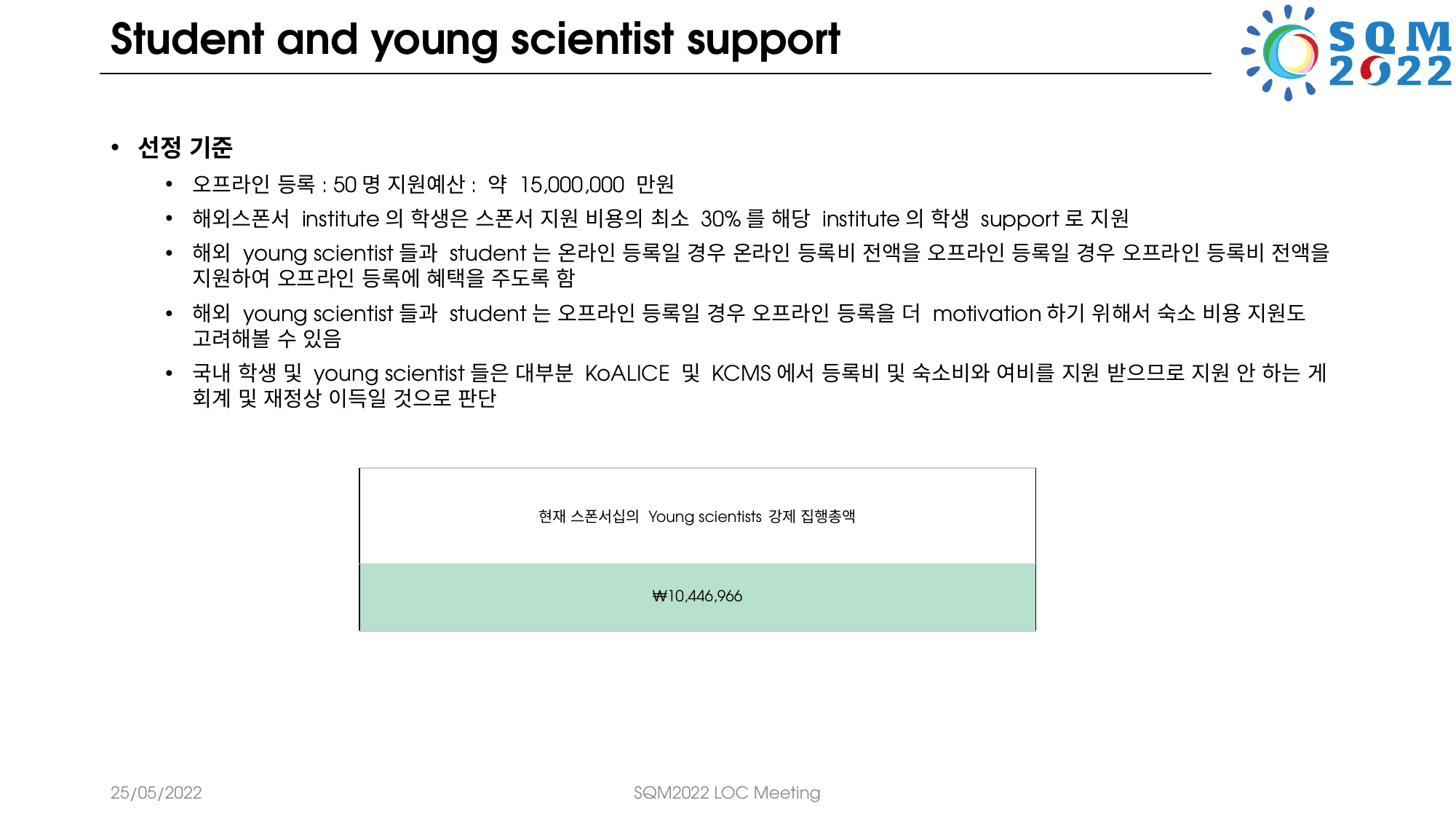

# Student and young scientist support

선정 기준
오프라인 등록: 50명 지원예산: 약 15,000,000 만원
해외스폰서 institute의 학생은 스폰서 지원 비용의 최소 30%를 해당 institute의 학생 support로 지원
해외 young scientist들과 student는 온라인 등록일 경우 온라인 등록비 전액을 오프라인 등록일 경우 오프라인 등록비 전액을 지원하여 오프라인 등록에 혜택을 주도록 함
해외 young scientist들과 student는 오프라인 등록일 경우 오프라인 등록을 더 motivation하기 위해서 숙소 비용 지원도 고려해볼 수 있음
국내 학생 및 young scientist들은 대부분 KoALICE 및 KCMS에서 등록비 및 숙소비와 여비를 지원 받으므로 지원 안 하는 게 회계 및 재정상 이득일 것으로 판단

| 현재 스폰서십의 Young scientists 강제 집행총액 |
| --- |
| ₩10,446,966 |
25/05/2022
SQM2022 LOC Meeting